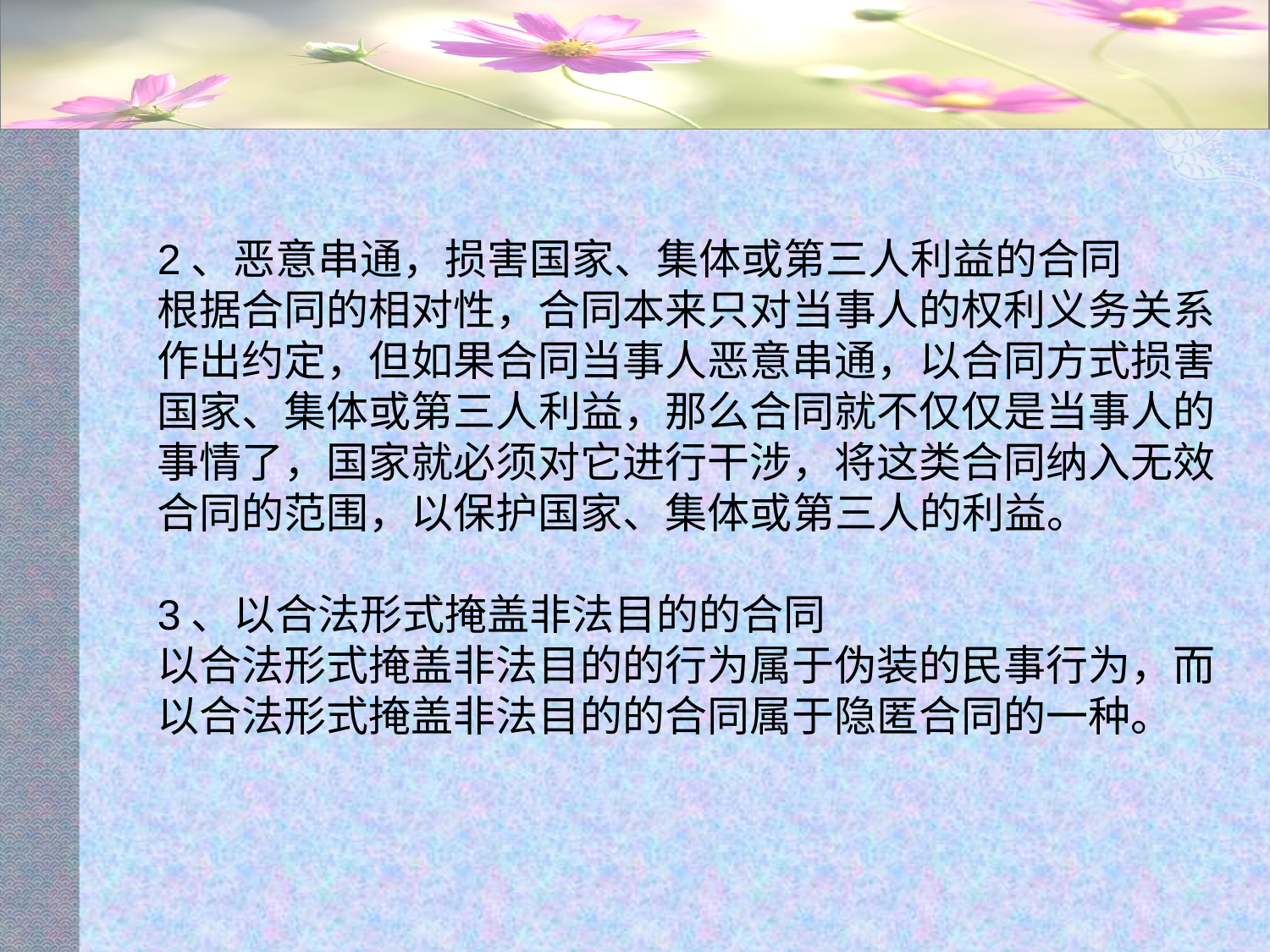

#
2、恶意串通，损害国家、集体或第三人利益的合同
根据合同的相对性，合同本来只对当事人的权利义务关系作出约定，但如果合同当事人恶意串通，以合同方式损害国家、集体或第三人利益，那么合同就不仅仅是当事人的事情了，国家就必须对它进行干涉，将这类合同纳入无效合同的范围，以保护国家、集体或第三人的利益。

3、以合法形式掩盖非法目的的合同
以合法形式掩盖非法目的的行为属于伪装的民事行为，而以合法形式掩盖非法目的的合同属于隐匿合同的一种。